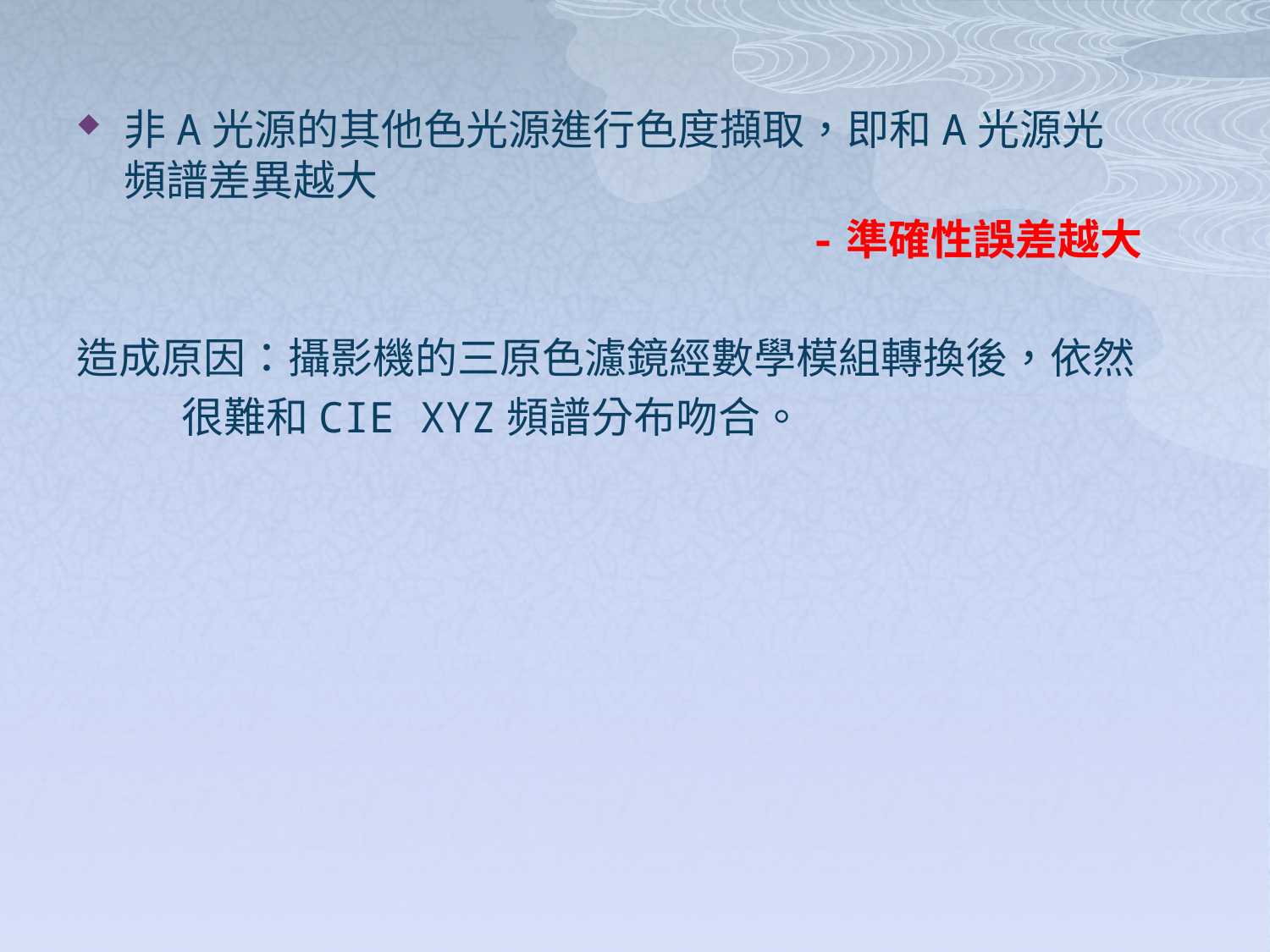

非A光源的其他色光源進行色度擷取，即和A光源光頻譜差異越大
-準確性誤差越大

造成原因：攝影機的三原色濾鏡經數學模組轉換後，依然
          很難和CIE XYZ頻譜分布吻合。